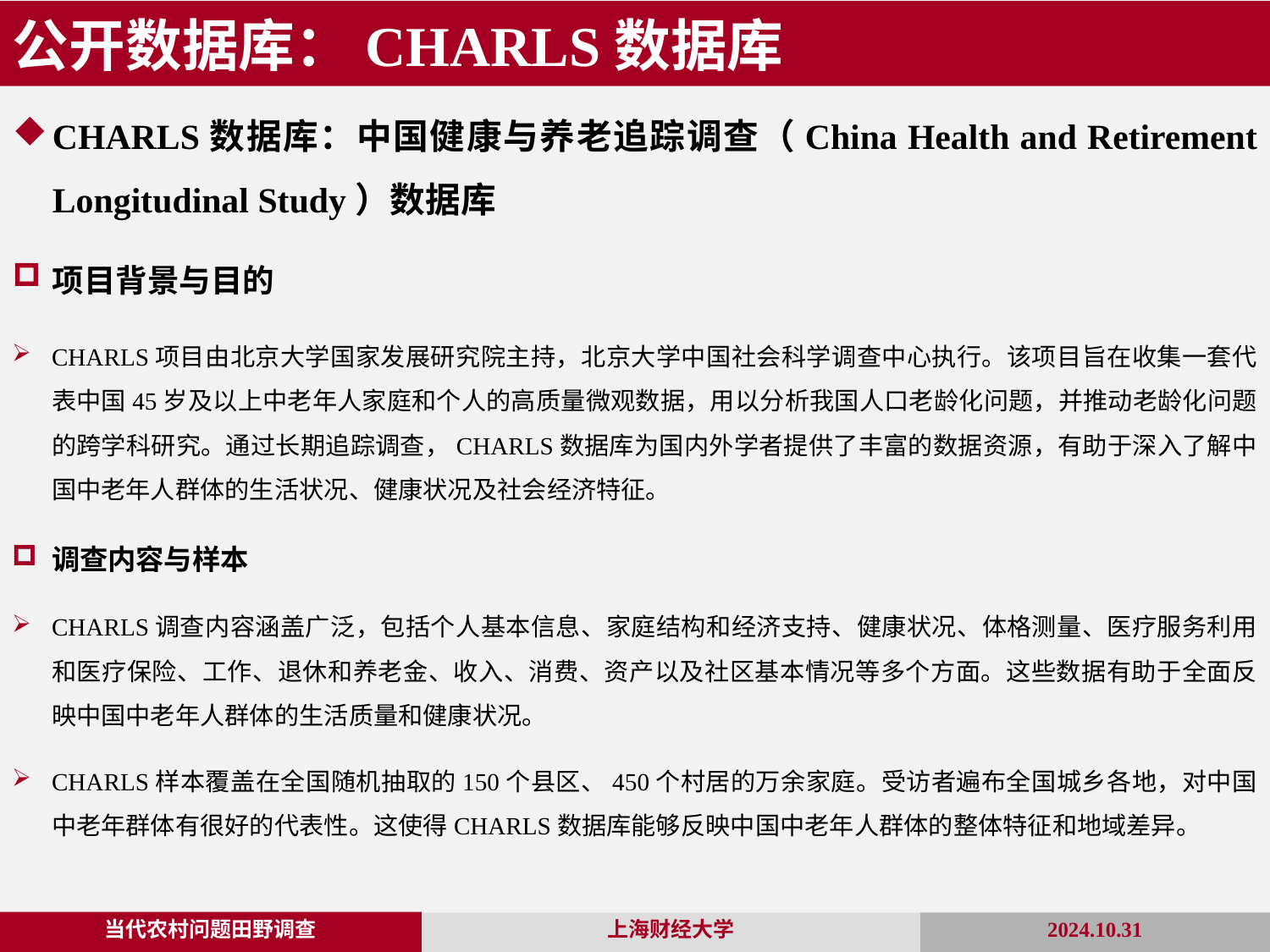

公开数据库：CHARLS数据库
CHARLS数据库：中国健康与养老追踪调查（China Health and Retirement Longitudinal Study）数据库
项目背景与目的
CHARLS项目由北京大学国家发展研究院主持，北京大学中国社会科学调查中心执行。该项目旨在收集一套代表中国45岁及以上中老年人家庭和个人的高质量微观数据，用以分析我国人口老龄化问题，并推动老龄化问题的跨学科研究。通过长期追踪调查，CHARLS数据库为国内外学者提供了丰富的数据资源，有助于深入了解中国中老年人群体的生活状况、健康状况及社会经济特征。
调查内容与样本
CHARLS调查内容涵盖广泛，包括个人基本信息、家庭结构和经济支持、健康状况、体格测量、医疗服务利用和医疗保险、工作、退休和养老金、收入、消费、资产以及社区基本情况等多个方面。这些数据有助于全面反映中国中老年人群体的生活质量和健康状况。
CHARLS样本覆盖在全国随机抽取的150个县区、450个村居的万余家庭。受访者遍布全国城乡各地，对中国中老年群体有很好的代表性。这使得CHARLS数据库能够反映中国中老年人群体的整体特征和地域差异。
当代农村问题田野调查
2024.10.31
上海财经大学